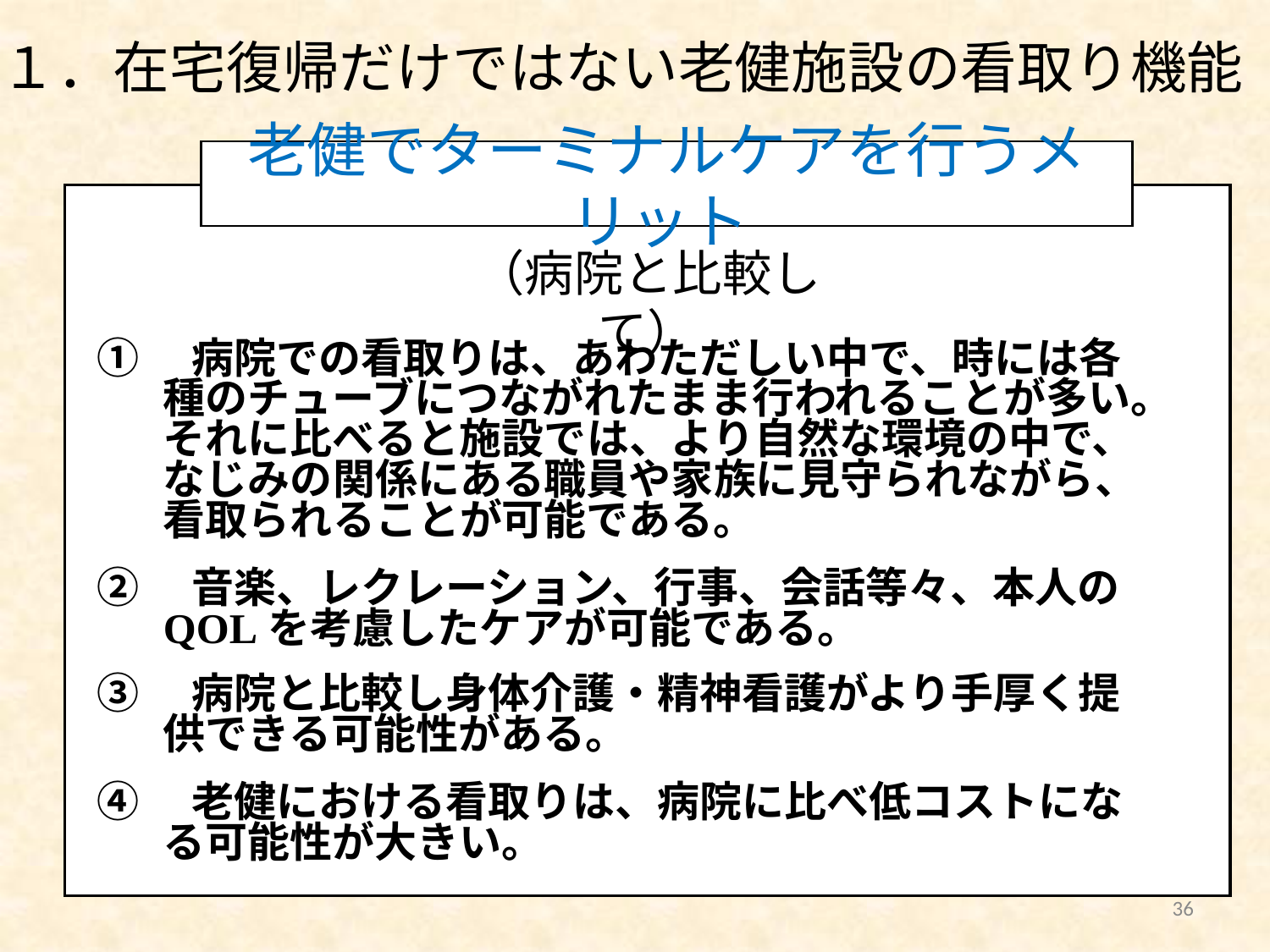

１．在宅復帰だけではない老健施設の看取り機能
老健でターミナルケアを行うメリット

（病院と比較して）
①　病院での看取りは、あわただしい中で、時には各種のチューブにつながれたまま行われることが多い。それに比べると施設では、より自然な環境の中で、なじみの関係にある職員や家族に見守られながら、看取られることが可能である。

②　音楽、レクレーション、行事、会話等々、本人のQOLを考慮したケアが可能である。

③　病院と比較し身体介護・精神看護がより手厚く提供できる可能性がある。

④　老健における看取りは、病院に比べ低コストになる可能性が大きい。
36